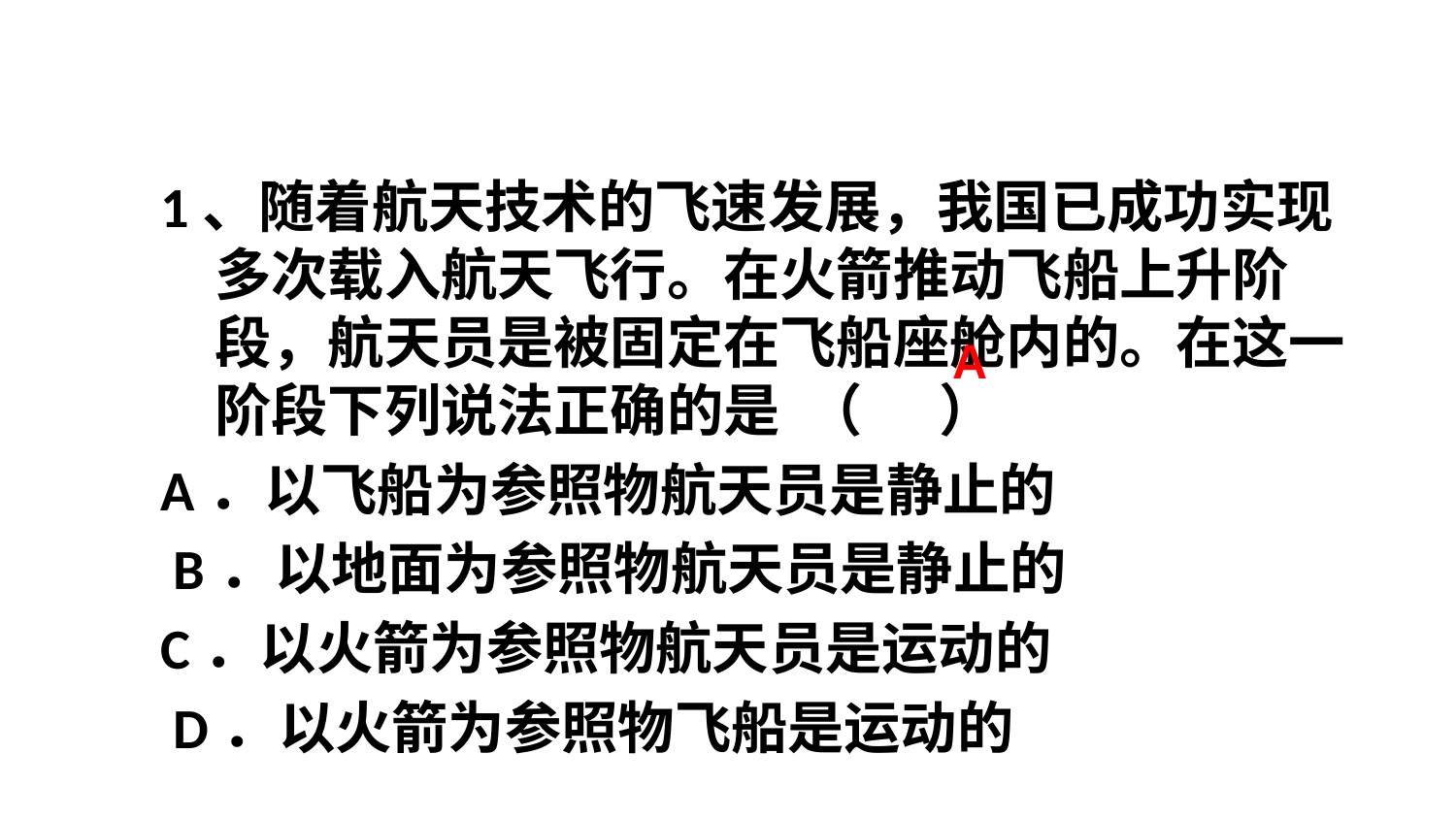

1、随着航天技术的飞速发展，我国已成功实现多次载入航天飞行。在火箭推动飞船上升阶段，航天员是被固定在飞船座舱内的。在这一阶段下列说法正确的是  （      ）
A．以飞船为参照物航天员是静止的
 B．以地面为参照物航天员是静止的
C．以火箭为参照物航天员是运动的
 D．以火箭为参照物飞船是运动的
A